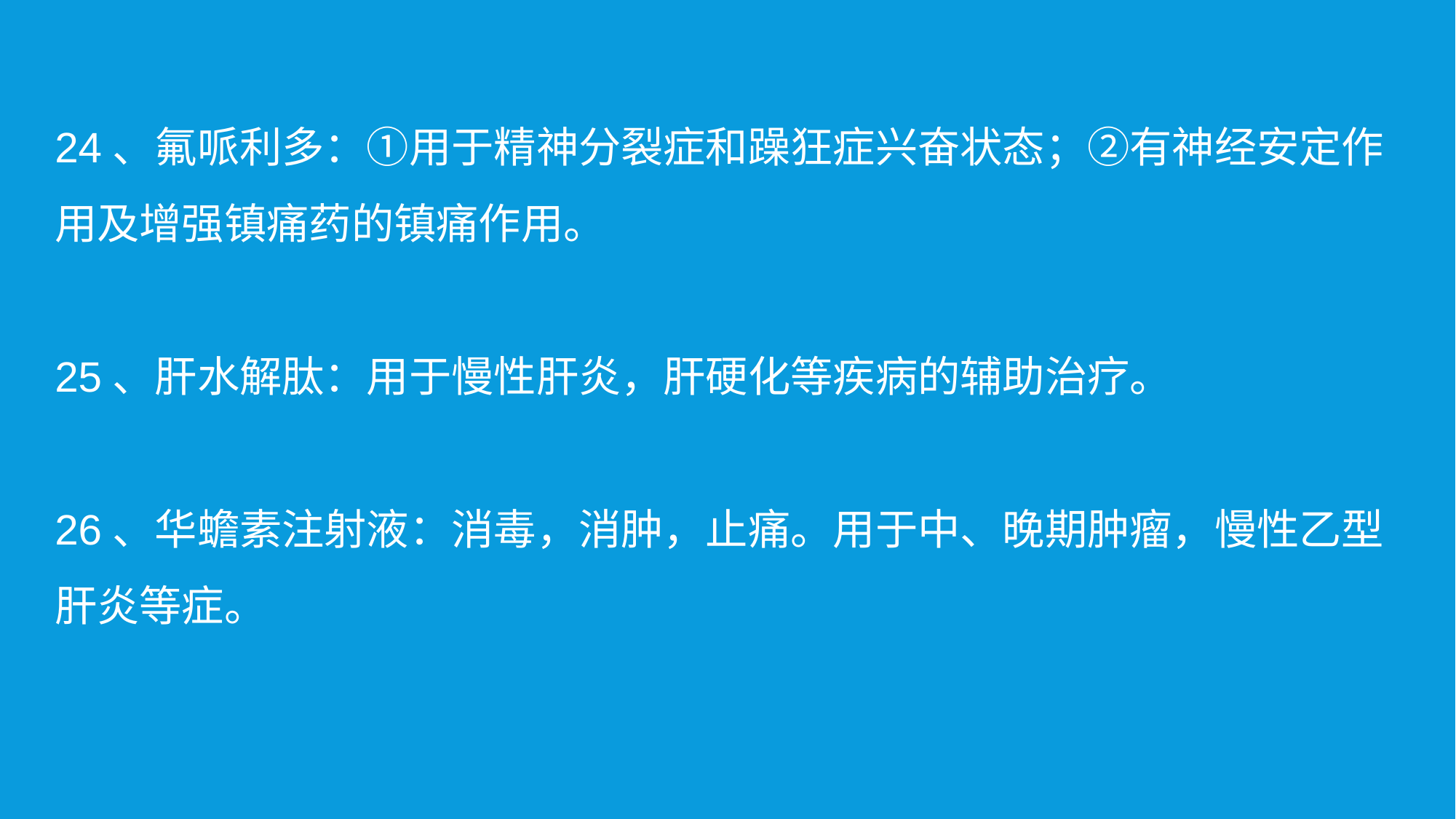

24、氟哌利多：①用于精神分裂症和躁狂症兴奋状态；②有神经安定作用及增强镇痛药的镇痛作用。

25、肝水解肽：用于慢性肝炎，肝硬化等疾病的辅助治疗。

26、华蟾素注射液：消毒，消肿，止痛。用于中、晚期肿瘤，慢性乙型肝炎等症。